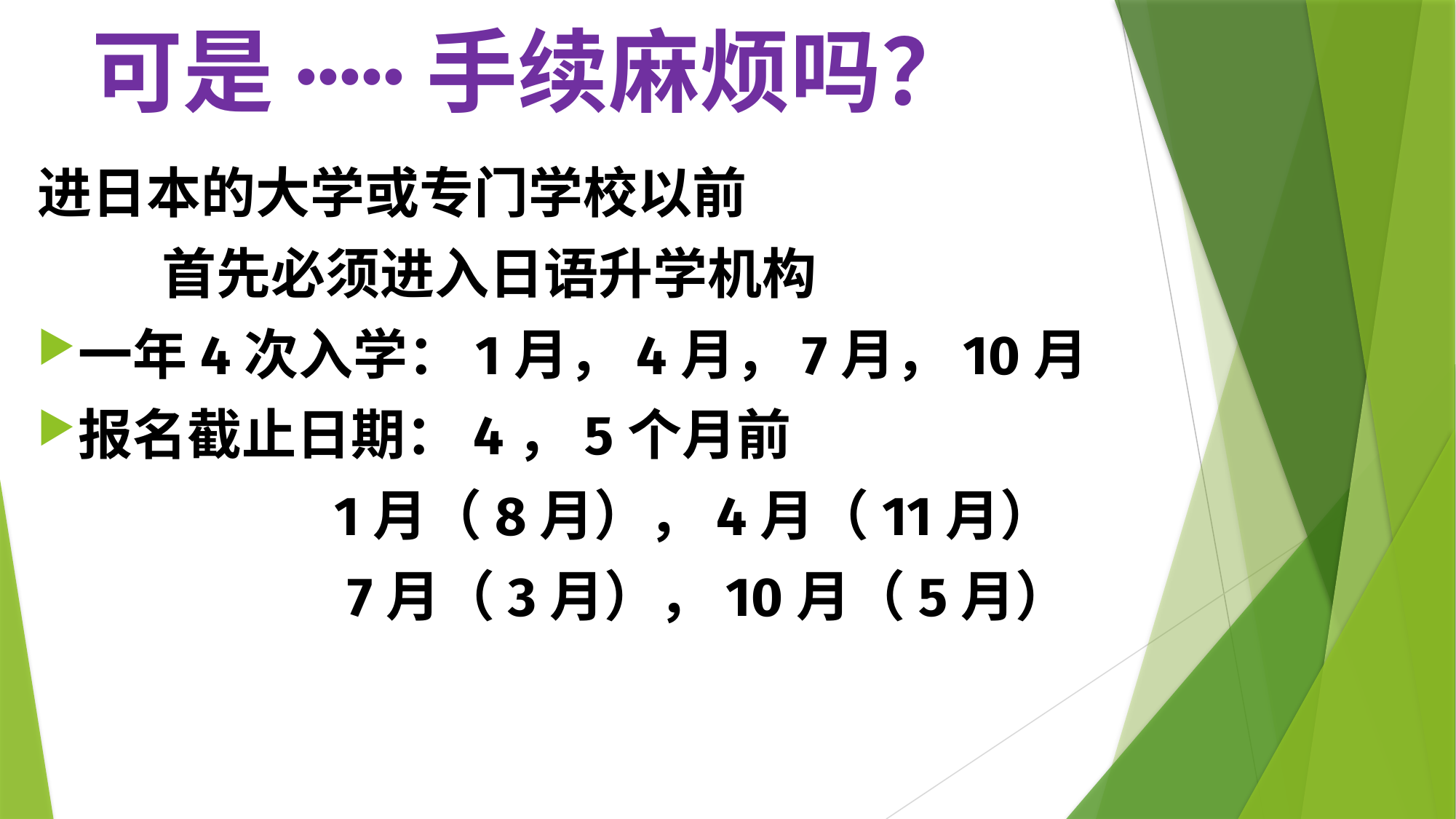

# 可是·····手续麻烦吗？
进日本的大学或专门学校以前
         首先必须进入日语升学机构
一年4次入学：1月，4月，7月，10月
报名截止日期：4，5个月前
                       1月（8月），4月（11月）
                        7月（3月），10月（5月）